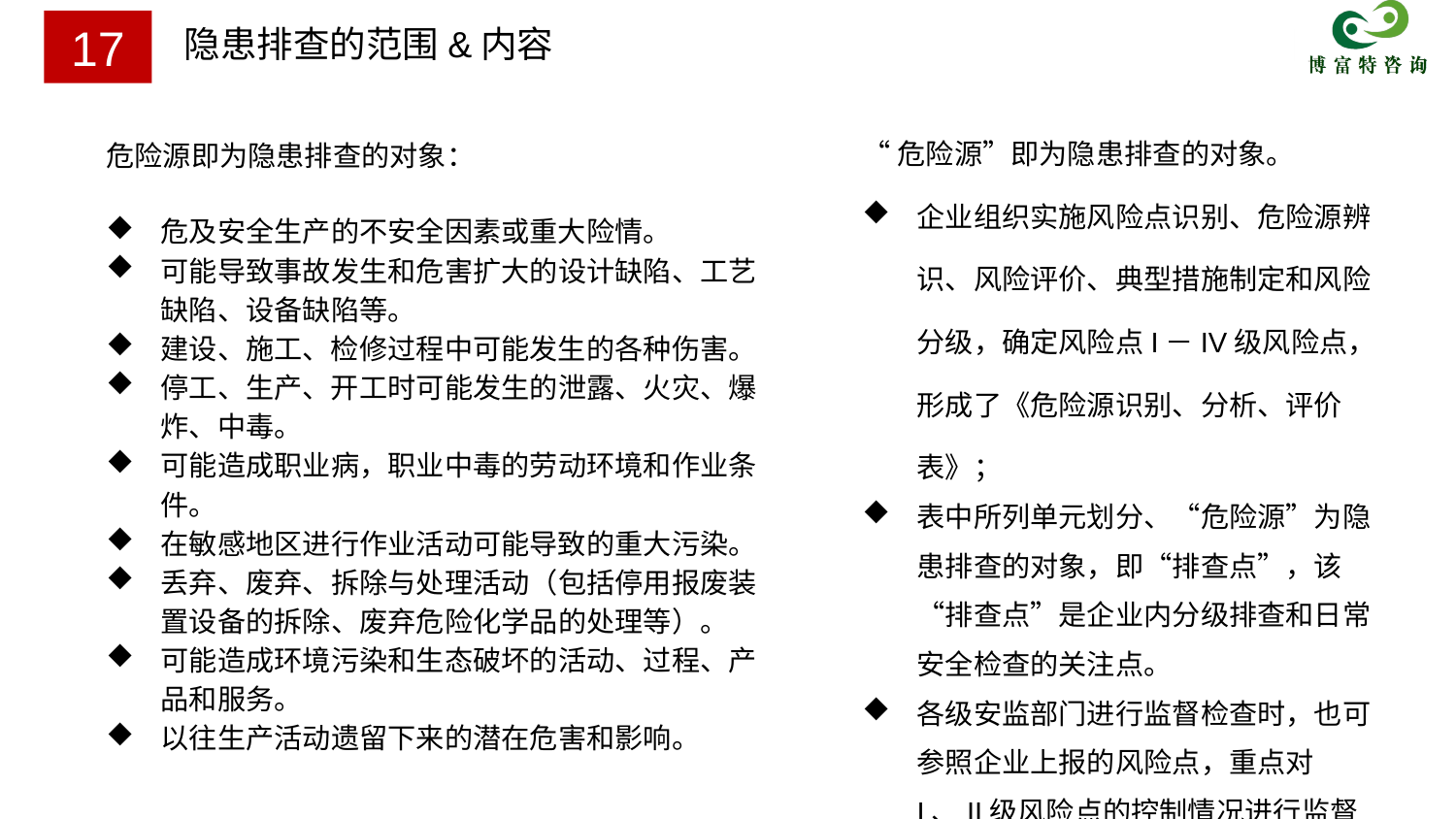

隐患排查的范围&内容
17
“危险源”即为隐患排查的对象。
企业组织实施风险点识别、危险源辨识、风险评价、典型措施制定和风险分级，确定风险点I－IV级风险点，形成了《危险源识别、分析、评价表》；
表中所列单元划分、“危险源”为隐患排查的对象，即“排查点”，该“排查点”是企业内分级排查和日常安全检查的关注点。
各级安监部门进行监督检查时，也可参照企业上报的风险点，重点对I、II级风险点的控制情况进行监督检查。
危险源即为隐患排查的对象：
危及安全生产的不安全因素或重大险情。
可能导致事故发生和危害扩大的设计缺陷、工艺缺陷、设备缺陷等。
建设、施工、检修过程中可能发生的各种伤害。
停工、生产、开工时可能发生的泄露、火灾、爆炸、中毒。
可能造成职业病，职业中毒的劳动环境和作业条件。
在敏感地区进行作业活动可能导致的重大污染。
丢弃、废弃、拆除与处理活动（包括停用报废装置设备的拆除、废弃危险化学品的处理等）。
可能造成环境污染和生态破坏的活动、过程、产品和服务。
以往生产活动遗留下来的潜在危害和影响。